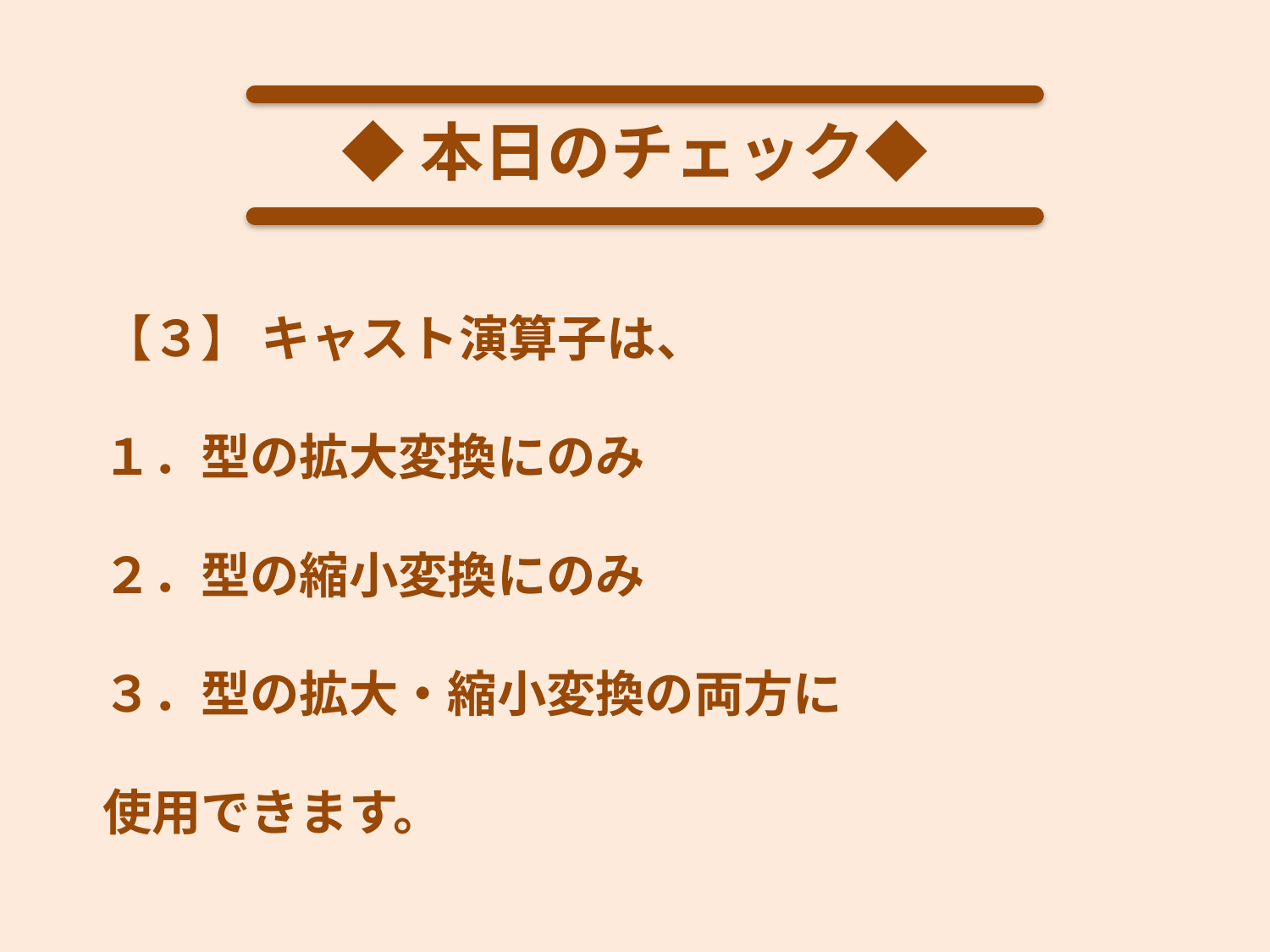

◆本日のチェック◆

【３】 キャスト演算子は、

１．型の拡大変換にのみ

２．型の縮小変換にのみ

３．型の拡大・縮小変換の両方に

使用できます。